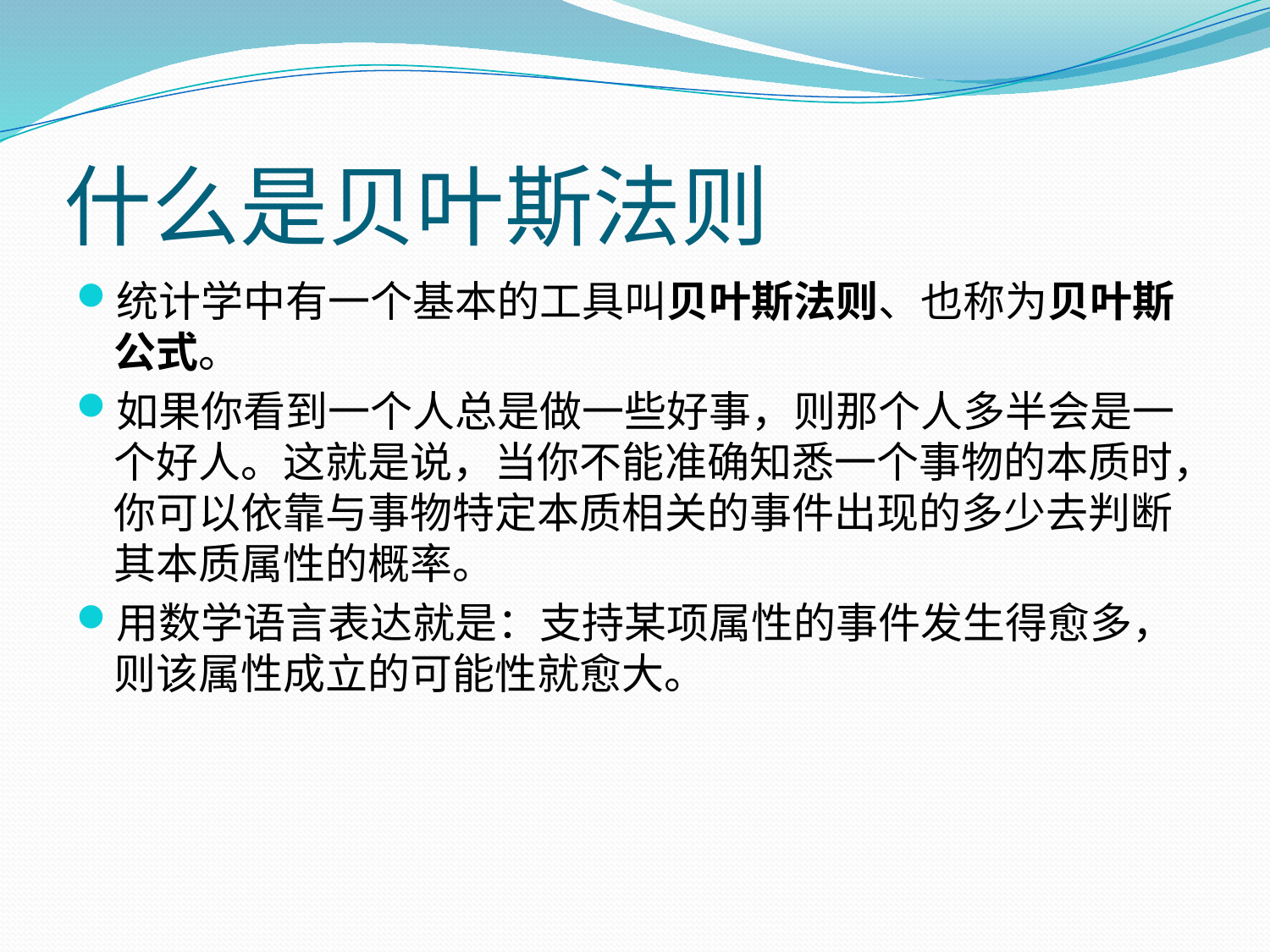

# 什么是贝叶斯法则
统计学中有一个基本的工具叫贝叶斯法则、也称为贝叶斯公式。
如果你看到一个人总是做一些好事，则那个人多半会是一个好人。这就是说，当你不能准确知悉一个事物的本质时，你可以依靠与事物特定本质相关的事件出现的多少去判断其本质属性的概率。
用数学语言表达就是：支持某项属性的事件发生得愈多，则该属性成立的可能性就愈大。